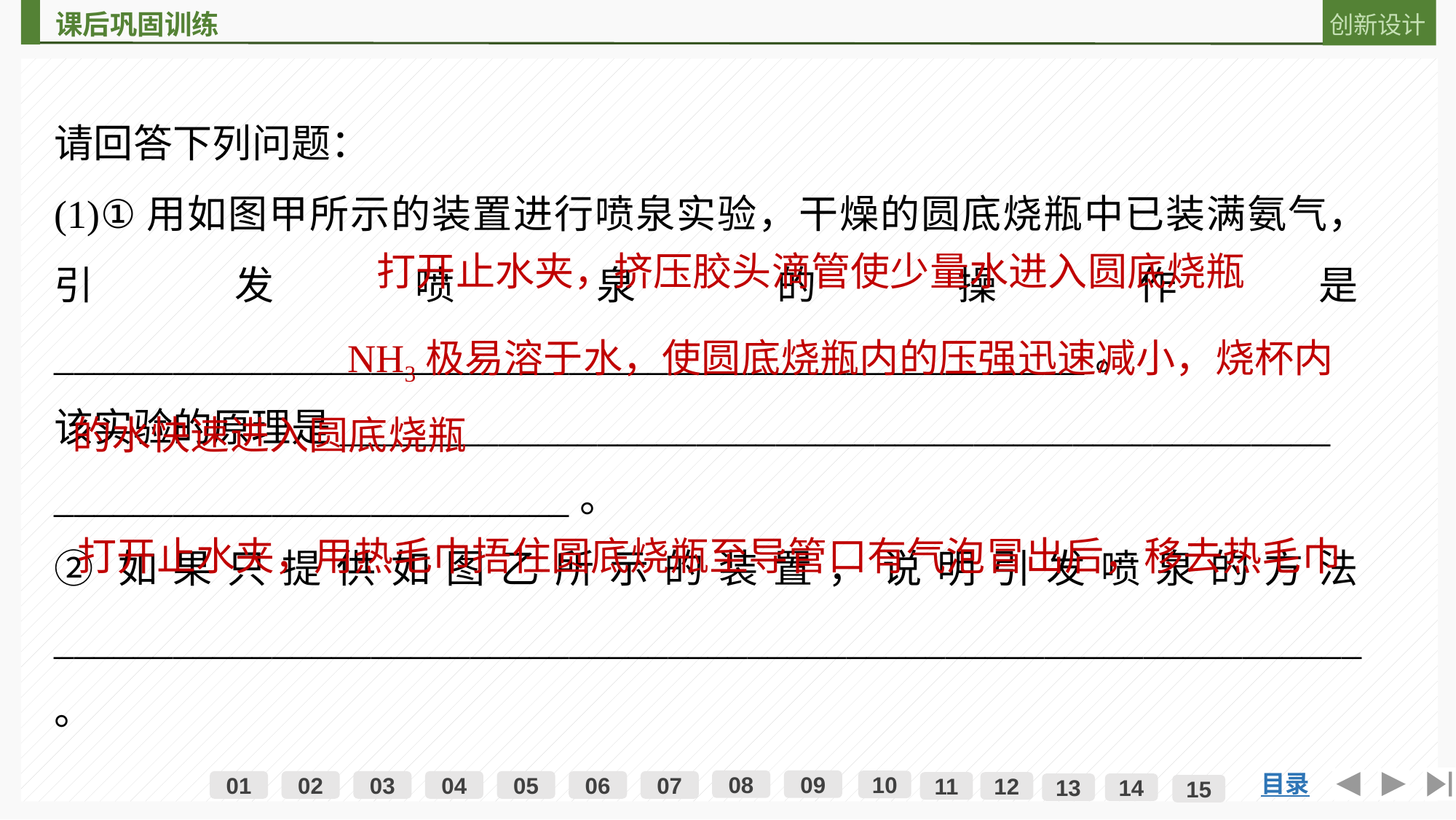

请回答下列问题：
(1)①用如图甲所示的装置进行喷泉实验，干燥的圆底烧瓶中已装满氨气，引发喷泉的操作是____________________________________________________。
该实验的原理是__________________________________________________
__________________________。
②如果只提供如图乙所示的装置，说明引发喷泉的方法__________________________________________________________________。
打开止水夹，挤压胶头滴管使少量水进入圆底烧瓶
                            NH3极易溶于水，使圆底烧瓶内的压强迅速减小，烧杯内的水快速进入圆底烧瓶
打开止水夹，用热毛巾捂住圆底烧瓶至导管口有气泡冒出后，移去热毛巾